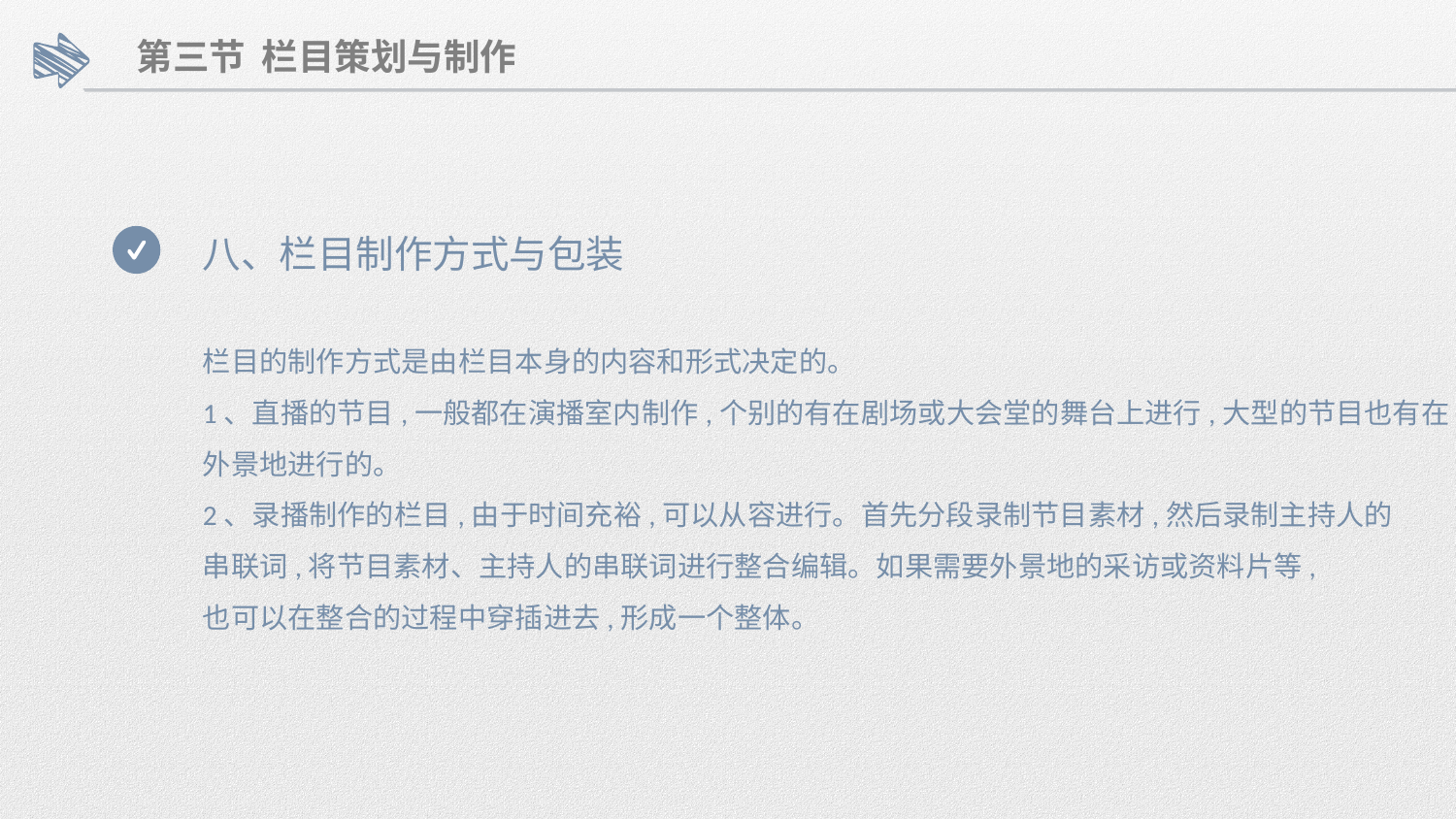

第三节  栏目策划与制作
八、栏目制作方式与包装

栏目的制作方式是由栏目本身的内容和形式决定的。
1、直播的节目,一般都在演播室内制作,个别的有在剧场或大会堂的舞台上进行,大型的节目也有在
外景地进行的。
2、录播制作的栏目,由于时间充裕,可以从容进行。首先分段录制节目素材,然后录制主持人的
串联词,将节目素材、主持人的串联词进行整合编辑。如果需要外景地的采访或资料片等,
也可以在整合的过程中穿插进去,形成一个整体。